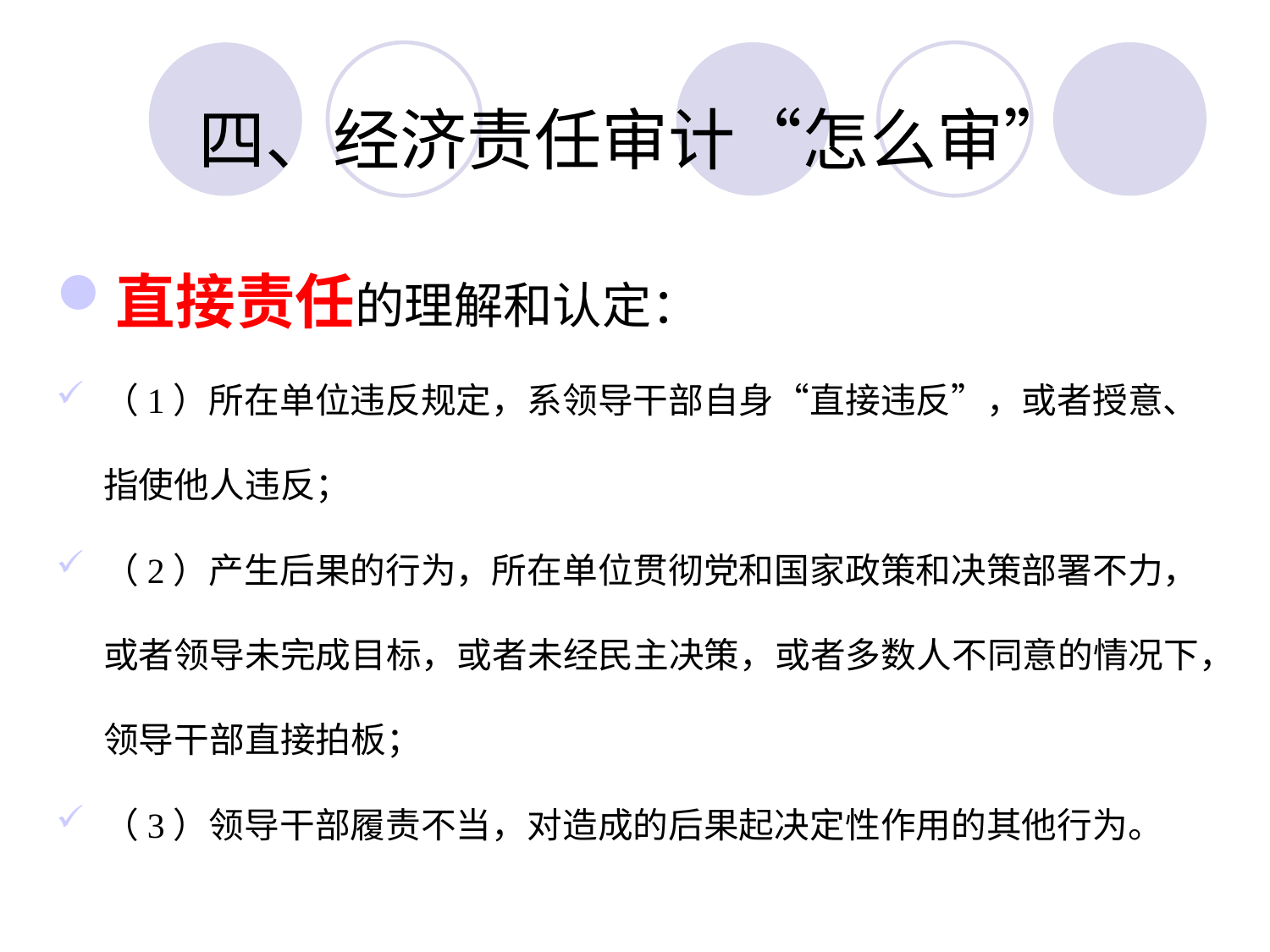

# 四、经济责任审计“怎么审”
直接责任的理解和认定：
（1）所在单位违反规定，系领导干部自身“直接违反”，或者授意、指使他人违反；
（2）产生后果的行为，所在单位贯彻党和国家政策和决策部署不力，或者领导未完成目标，或者未经民主决策，或者多数人不同意的情况下，领导干部直接拍板；
（3）领导干部履责不当，对造成的后果起决定性作用的其他行为。